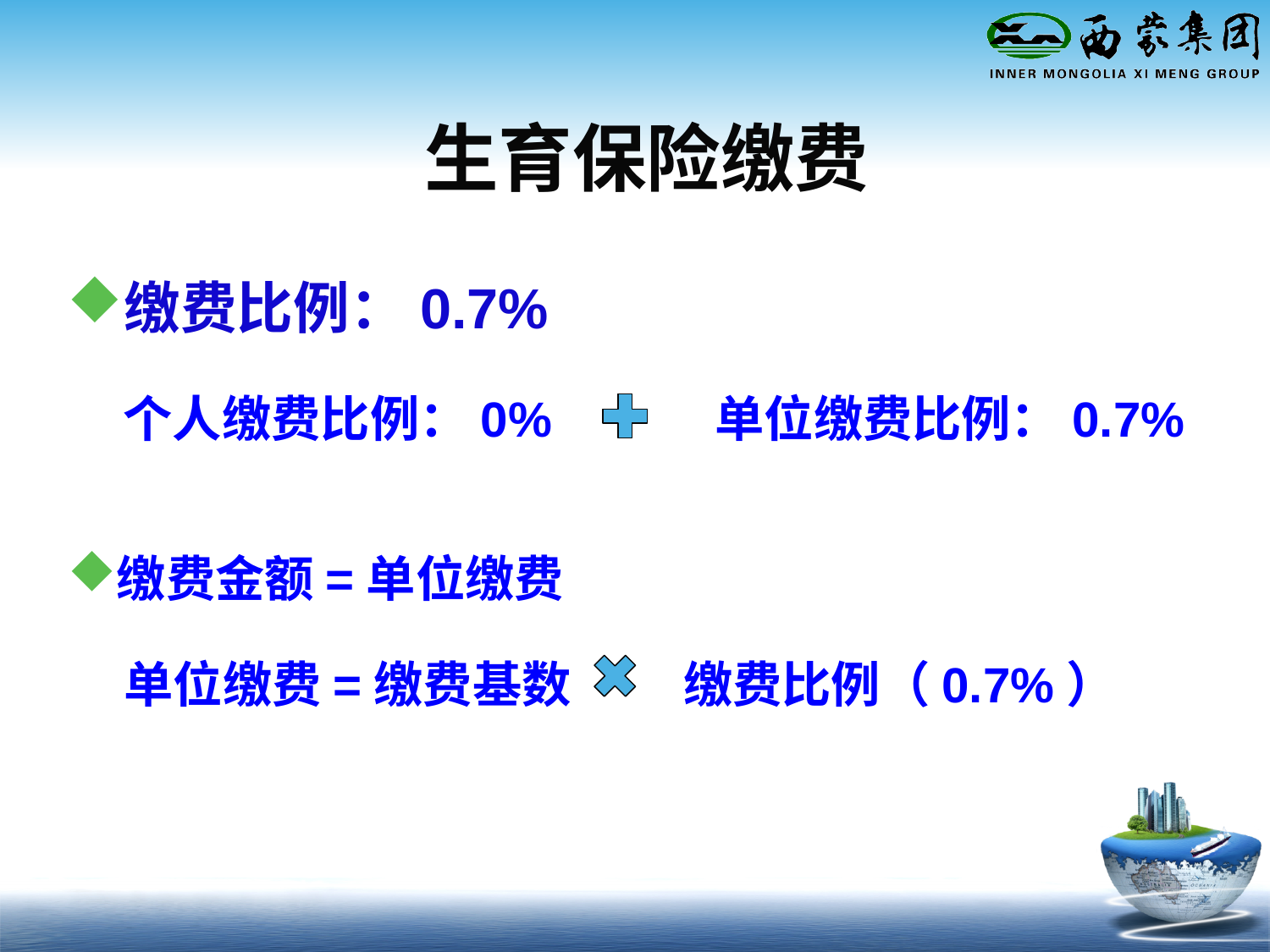

生育保险缴费

缴费比例：0.7%

    个人缴费比例：0%           单位缴费比例：0.7%

缴费金额=单位缴费

    单位缴费=缴费基数          缴费比例（0.7%）